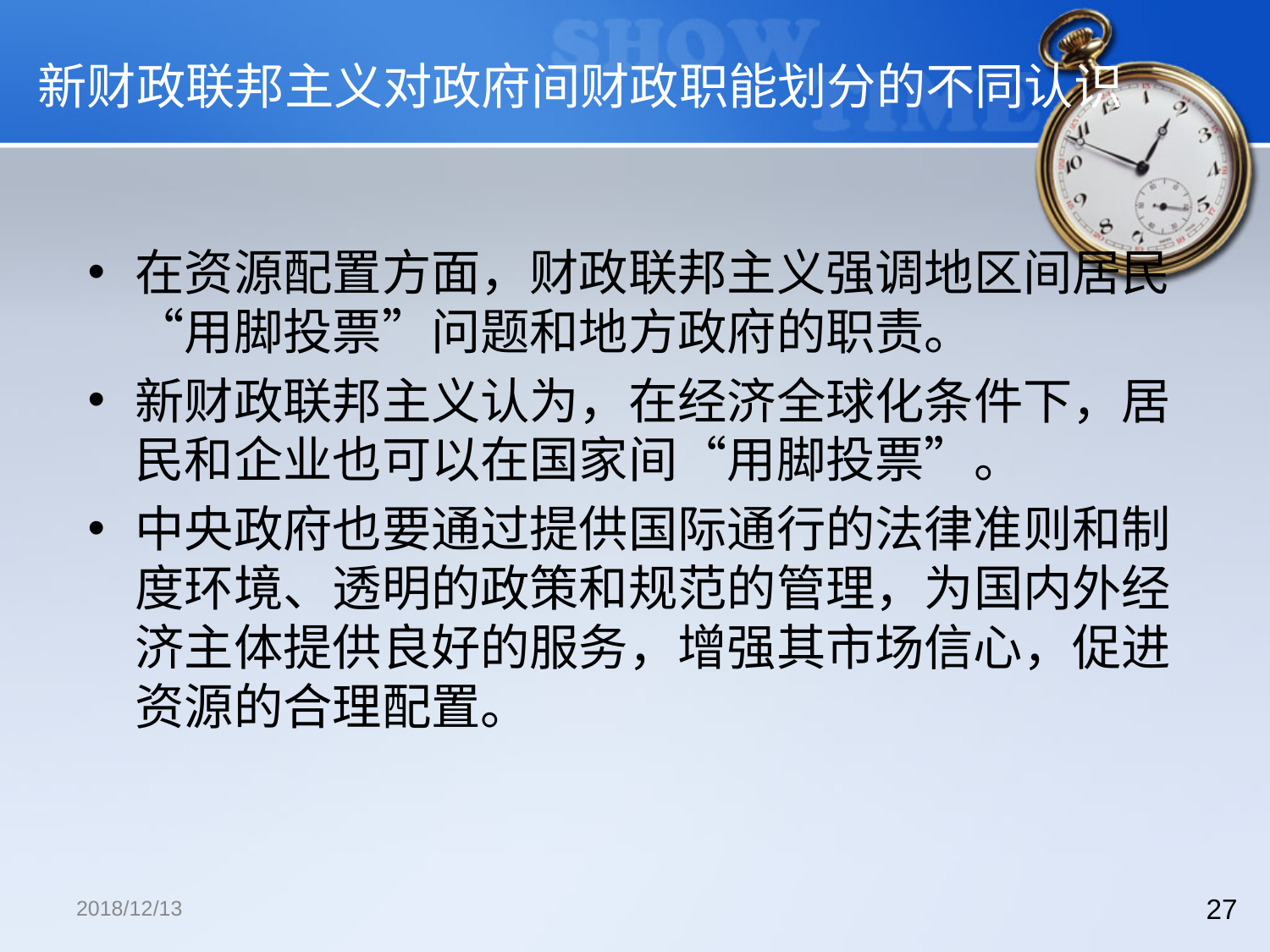

# 新财政联邦主义对政府间财政职能划分的不同认识
在资源配置方面，财政联邦主义强调地区间居民“用脚投票”问题和地方政府的职责。
新财政联邦主义认为，在经济全球化条件下，居民和企业也可以在国家间“用脚投票”。
中央政府也要通过提供国际通行的法律准则和制度环境、透明的政策和规范的管理，为国内外经济主体提供良好的服务，增强其市场信心，促进资源的合理配置。
2018/12/13
27